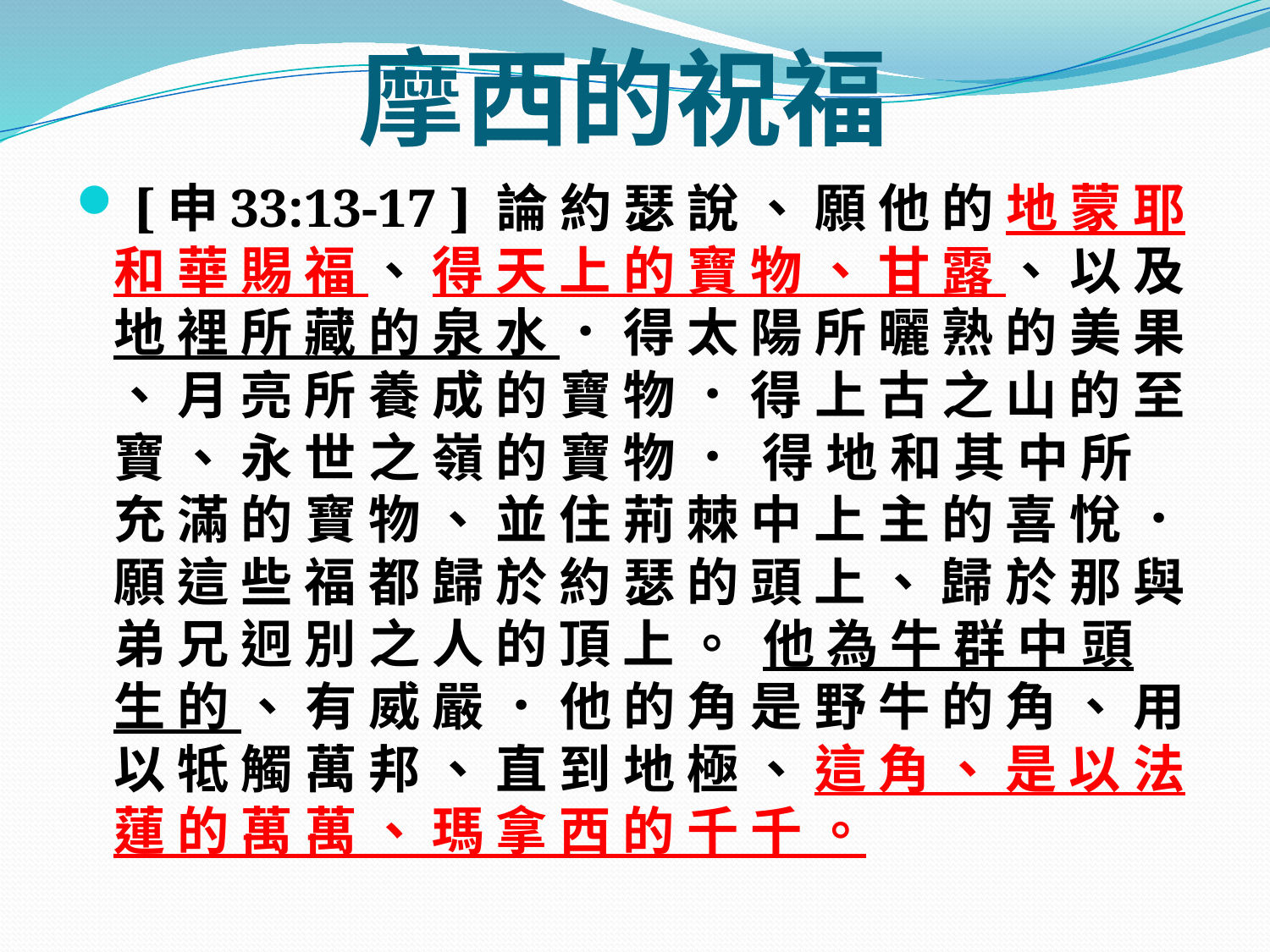

# 摩西的祝福
 [申33:13-17 ] 論 約 瑟 說 、 願 他 的 地 蒙 耶 和 華 賜 福 、 得 天 上 的 寶 物 、 甘 露 、 以 及 地 裡 所 藏 的 泉 水 ． 得 太 陽 所 曬 熟 的 美 果 、 月 亮 所 養 成 的 寶 物 ． 得 上 古 之 山 的 至 寶 、 永 世 之 嶺 的 寶 物 ．  得 地 和 其 中 所 充 滿 的 寶 物 、 並 住 荊 棘 中 上 主 的 喜 悅 ． 願 這 些 福 都 歸 於 約 瑟 的 頭 上 、 歸 於 那 與 弟 兄 迥 別 之 人 的 頂 上 。  他 為 牛 群 中 頭 生 的 、 有 威 嚴 ． 他 的 角 是 野 牛 的 角 、 用 以 牴 觸 萬 邦 、 直 到 地 極 、 這 角 、 是 以 法 蓮 的 萬 萬 、 瑪 拿 西 的 千 千 。